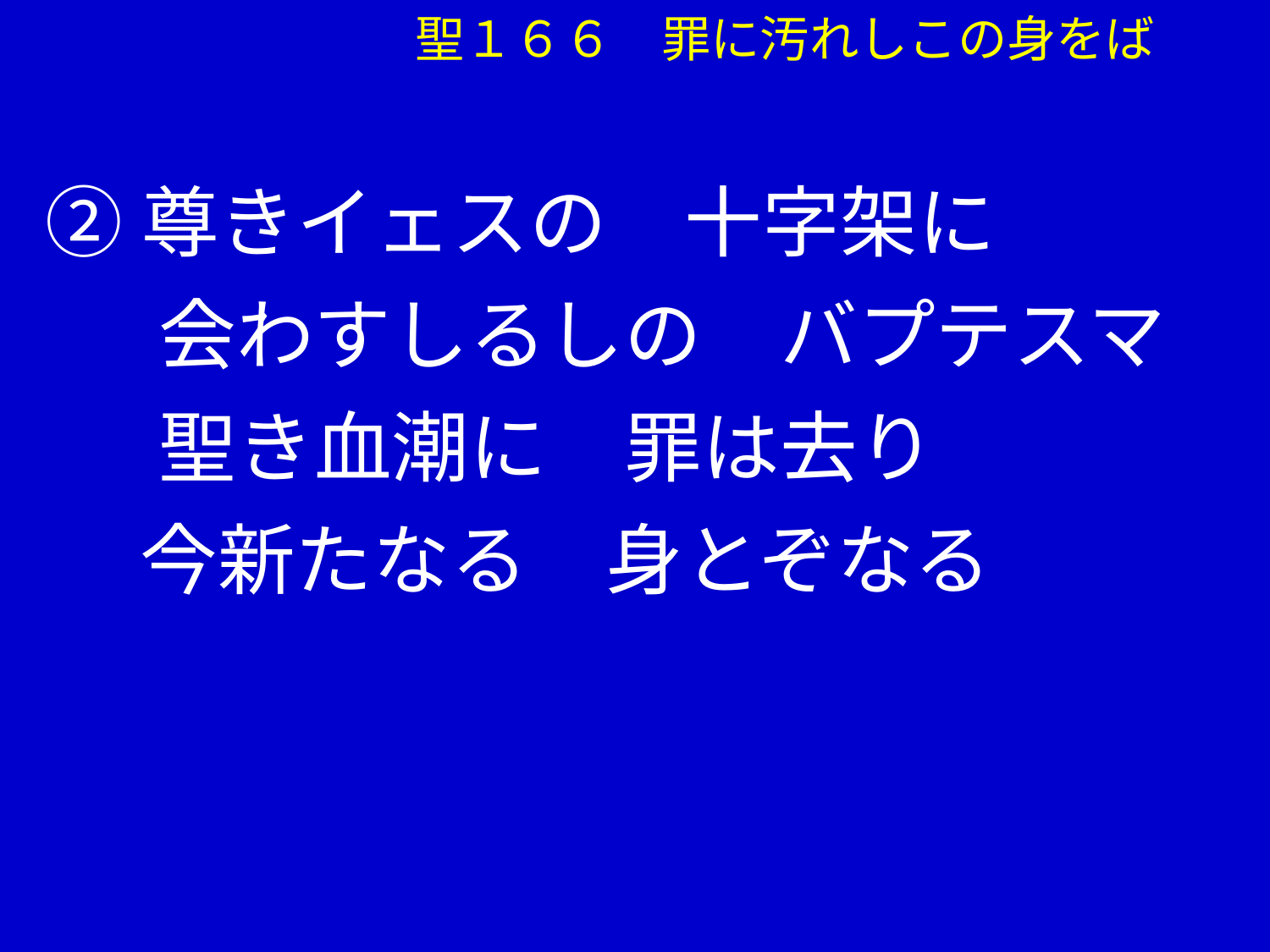

聖１６６　罪に汚れしこの身をば

②尊きイェスの　十字架に
 　会わすしるしの　バプテスマ
 　聖き血潮に　罪は去り
　 今新たなる　身とぞなる